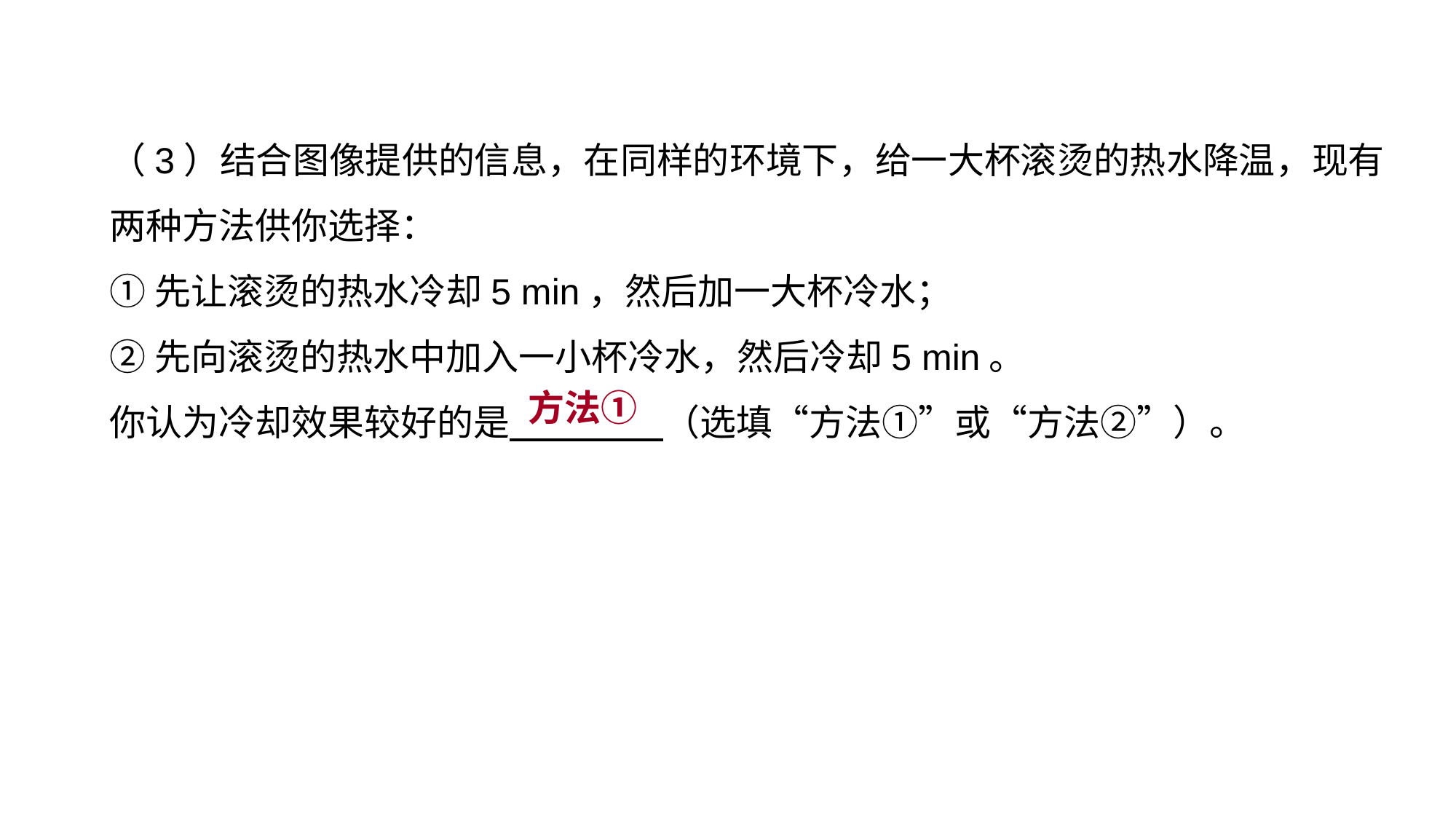

（3）结合图像提供的信息，在同样的环境下，给一大杯滚烫的热水降温，现有两种方法供你选择：
①先让滚烫的热水冷却5 min，然后加一大杯冷水；
②先向滚烫的热水中加入一小杯冷水，然后冷却5 min。
你认为冷却效果较好的是　　　 　（选填“方法①”或“方法②”）。
真题回顾 把握考向
方法①